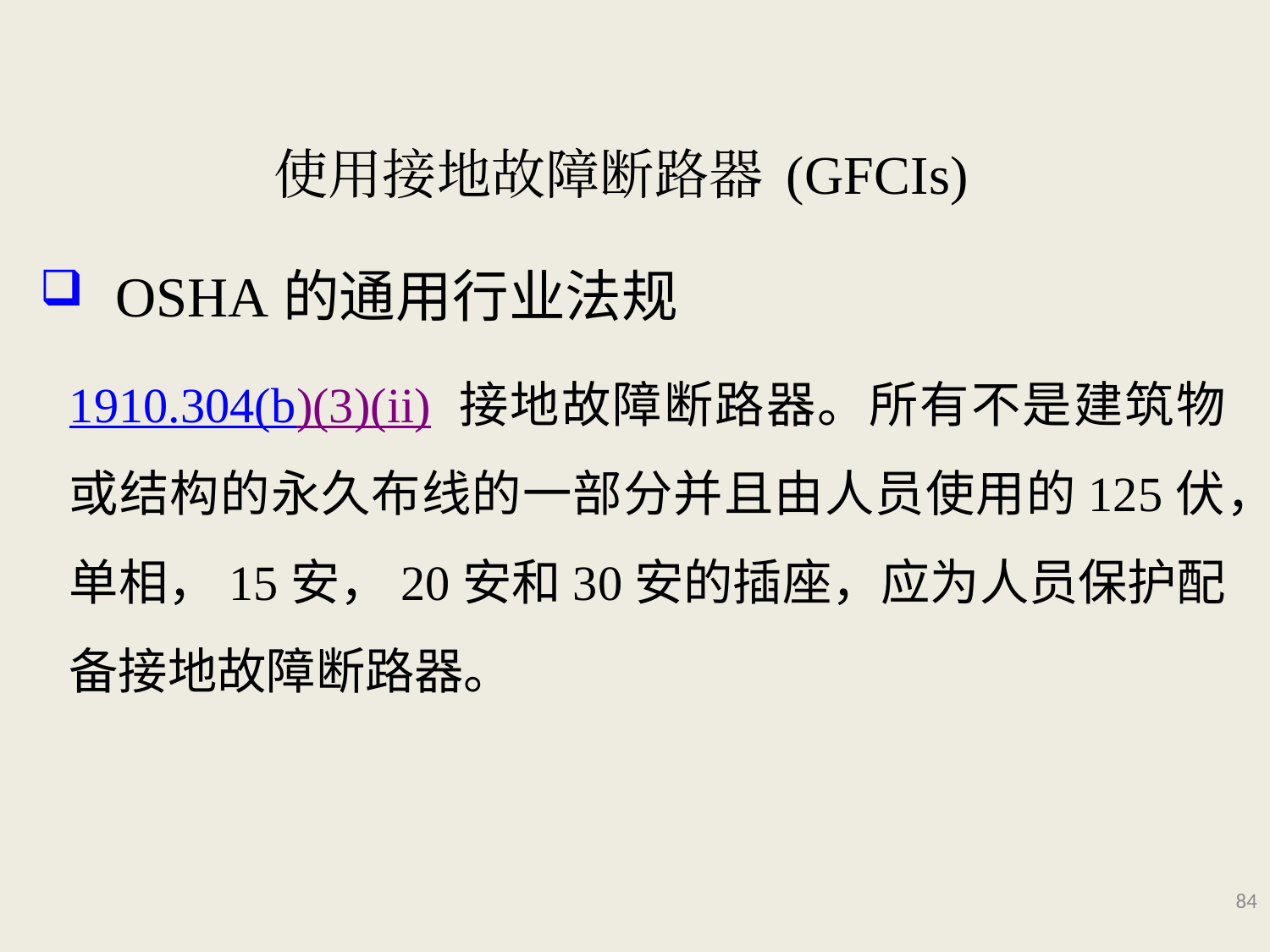

# 使用接地故障断路器 (GFCIs)
 OSHA的通用行业法规
1910.304(b)(3)(ii) 接地故障断路器。所有不是建筑物或结构的永久布线的一部分并且由人员使用的125伏，单相，15安，20安和30安的插座，应为人员保护配备接地故障断路器。
84